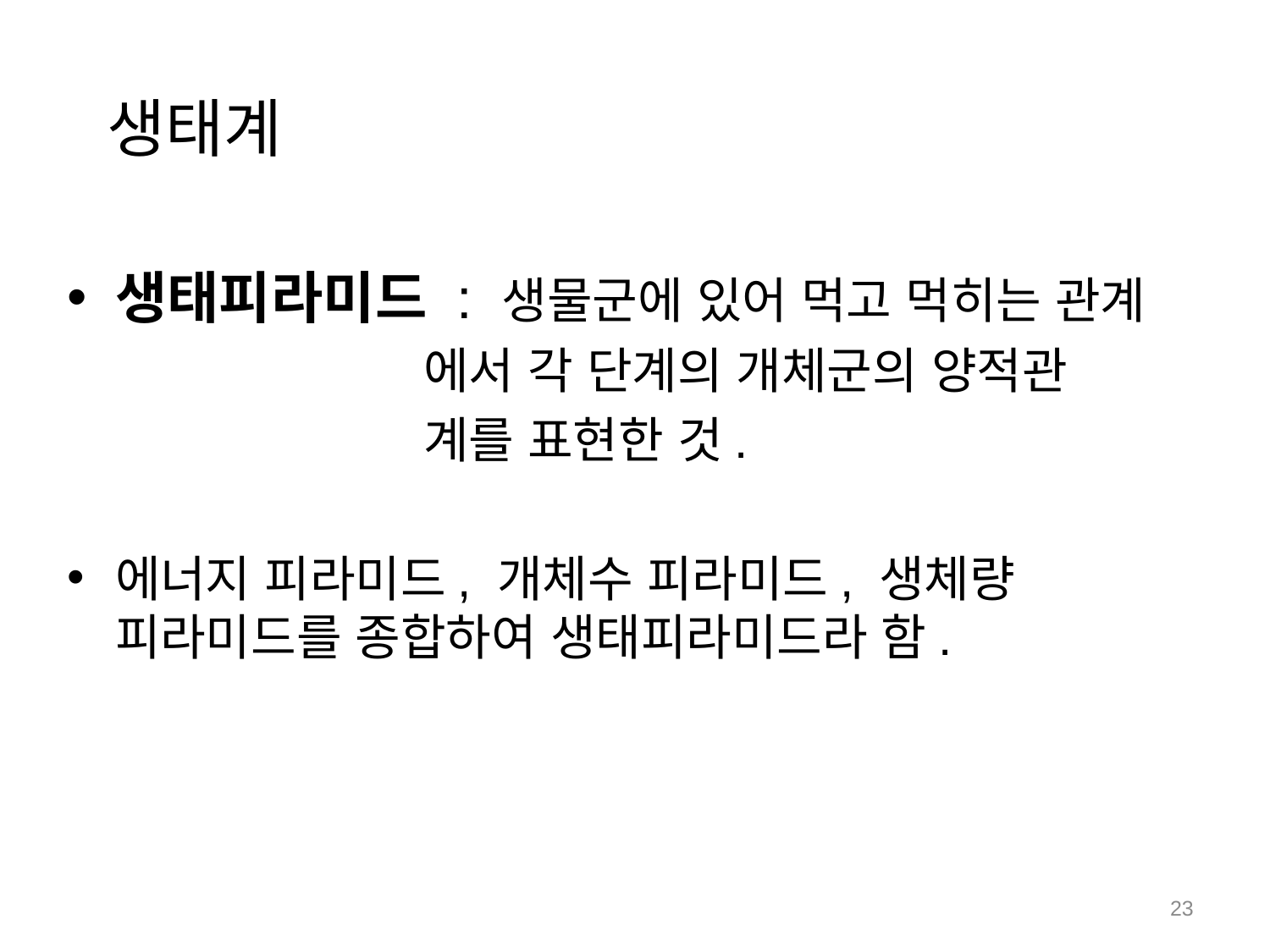

# 생태계
생태피라미드 : 생물군에 있어 먹고 먹히는 관계
                         에서 각 단계의 개체군의 양적관
                         계를 표현한 것.

에너지 피라미드, 개체수 피라미드, 생체량 피라미드를 종합하여 생태피라미드라 함.

23